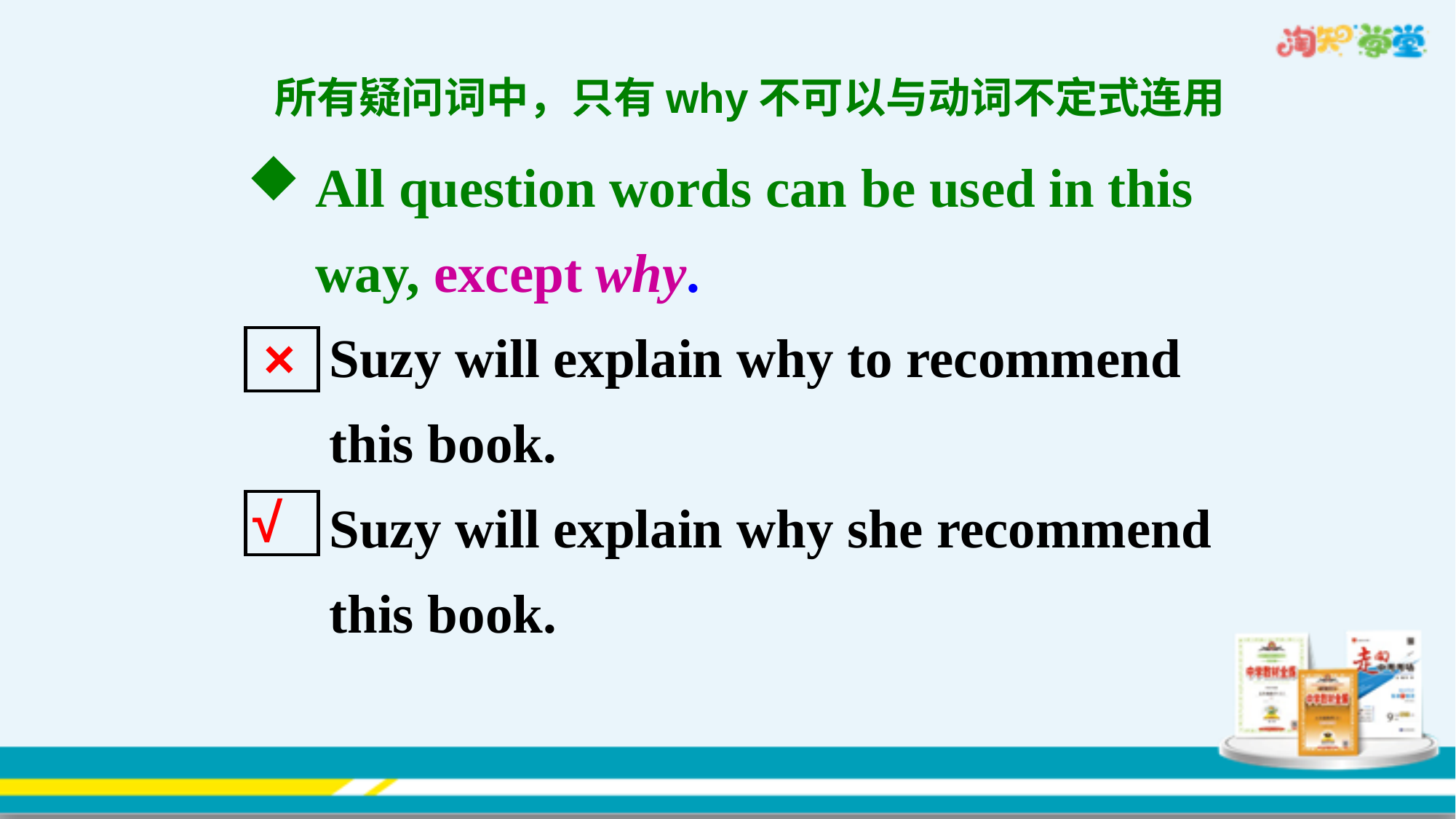

所有疑问词中，只有why不可以与动词不定式连用
 All question words can be used in this
     way, except why.
      Suzy will explain why to recommend
      this book.
      Suzy will explain why she recommend
      this book.
×

√